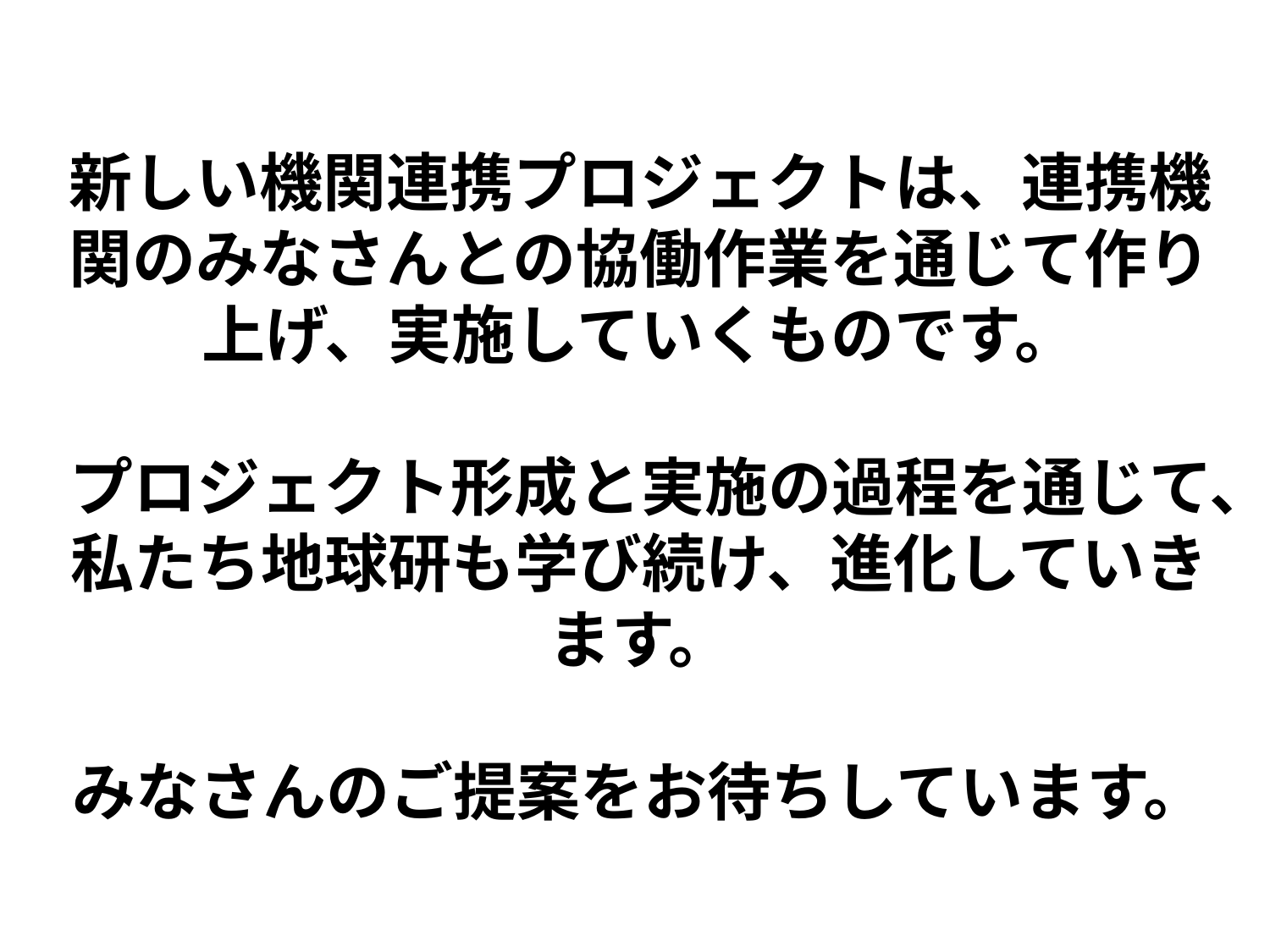

新しい機関連携プロジェクトは、連携機関のみなさんとの協働作業を通じて作り上げ、実施していくものです。

プロジェクト形成と実施の過程を通じて、私たち地球研も学び続け、進化していきます。

みなさんのご提案をお待ちしています。